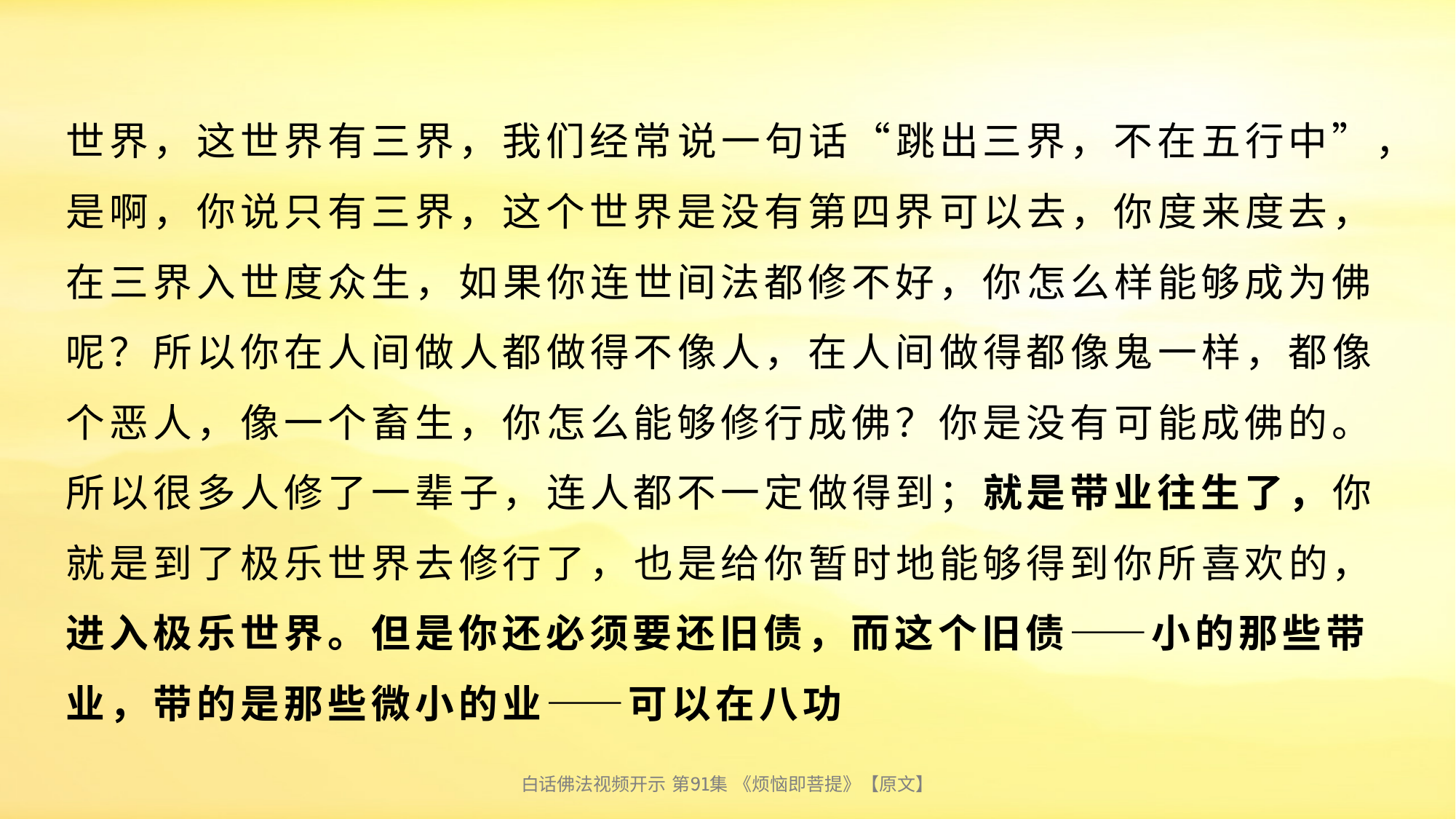

# 世界，这世界有三界，我们经常说一句话“跳出三界，不在五行中”，是啊，你说只有三界，这个世界是没有第四界可以去，你度来度去，在三界入世度众生，如果你连世间法都修不好，你怎么样能够成为佛呢？所以你在人间做人都做得不像人，在人间做得都像鬼一样，都像个恶人，像一个畜生，你怎么能够修行成佛？你是没有可能成佛的。所以很多人修了一辈子，连人都不一定做得到；就是带业往生了，你就是到了极乐世界去修行了，也是给你暂时地能够得到你所喜欢的，进入极乐世界。但是你还必须要还旧债，而这个旧债——小的那些带业，带的是那些微小的业——可以在八功
白话佛法视频开示 第91集 《烦恼即菩提》【原文】